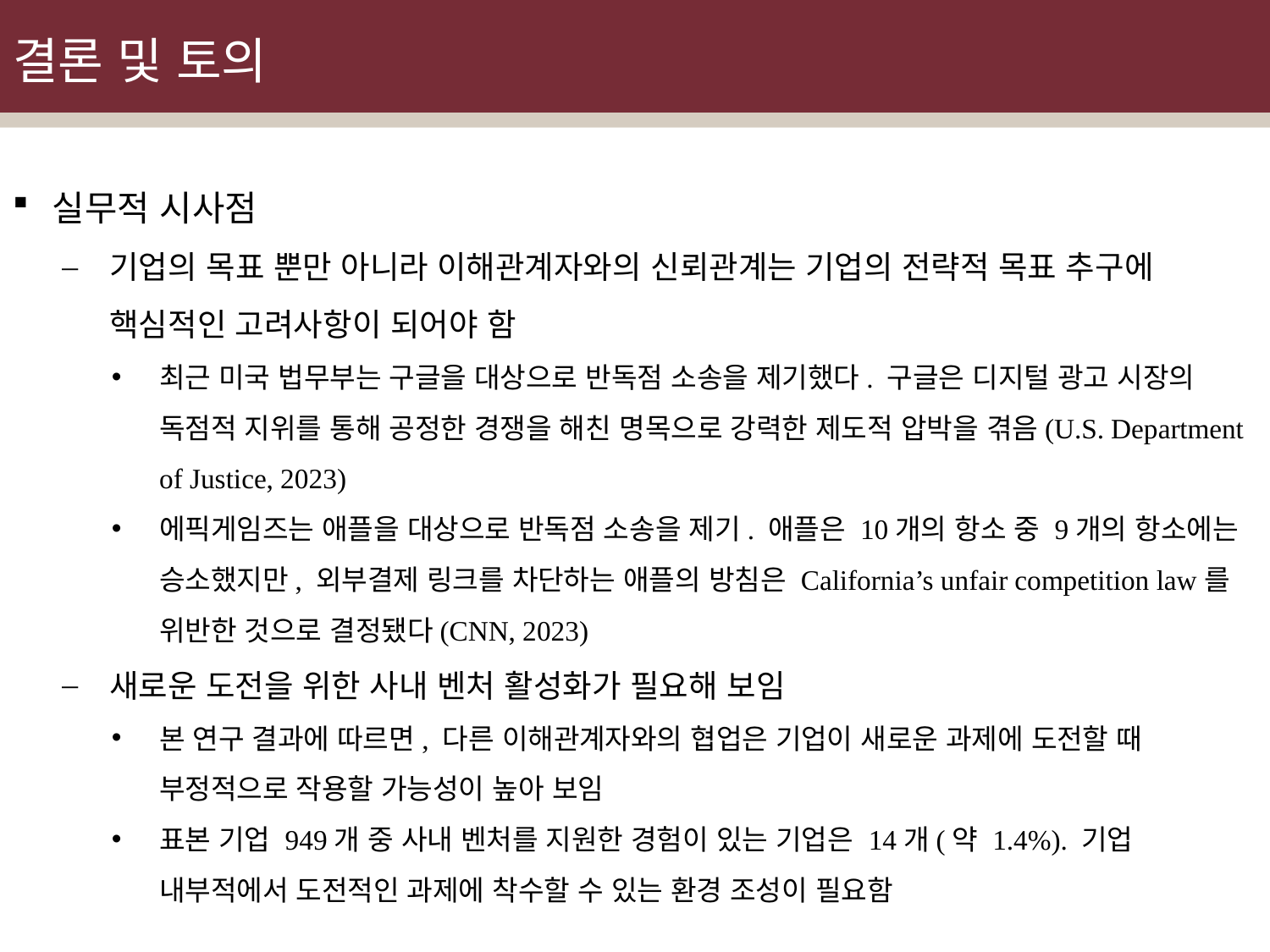

# 결론 및 토의

실무적 시사점
기업의 목표 뿐만 아니라 이해관계자와의 신뢰관계는 기업의 전략적 목표 추구에 핵심적인 고려사항이 되어야 함
최근 미국 법무부는 구글을 대상으로 반독점 소송을 제기했다. 구글은 디지털 광고 시장의 독점적 지위를 통해 공정한 경쟁을 해친 명목으로 강력한 제도적 압박을 겪음(U.S. Department of Justice, 2023)
에픽게임즈는 애플을 대상으로 반독점 소송을 제기. 애플은 10개의 항소 중 9개의 항소에는 승소했지만, 외부결제 링크를 차단하는 애플의 방침은 California’s unfair competition law를 위반한 것으로 결정됐다(CNN, 2023)
새로운 도전을 위한 사내 벤처 활성화가 필요해 보임
본 연구 결과에 따르면, 다른 이해관계자와의 협업은 기업이 새로운 과제에 도전할 때 부정적으로 작용할 가능성이 높아 보임
표본 기업 949개 중 사내 벤처를 지원한 경험이 있는 기업은 14개(약 1.4%). 기업 내부적에서 도전적인 과제에 착수할 수 있는 환경 조성이 필요함